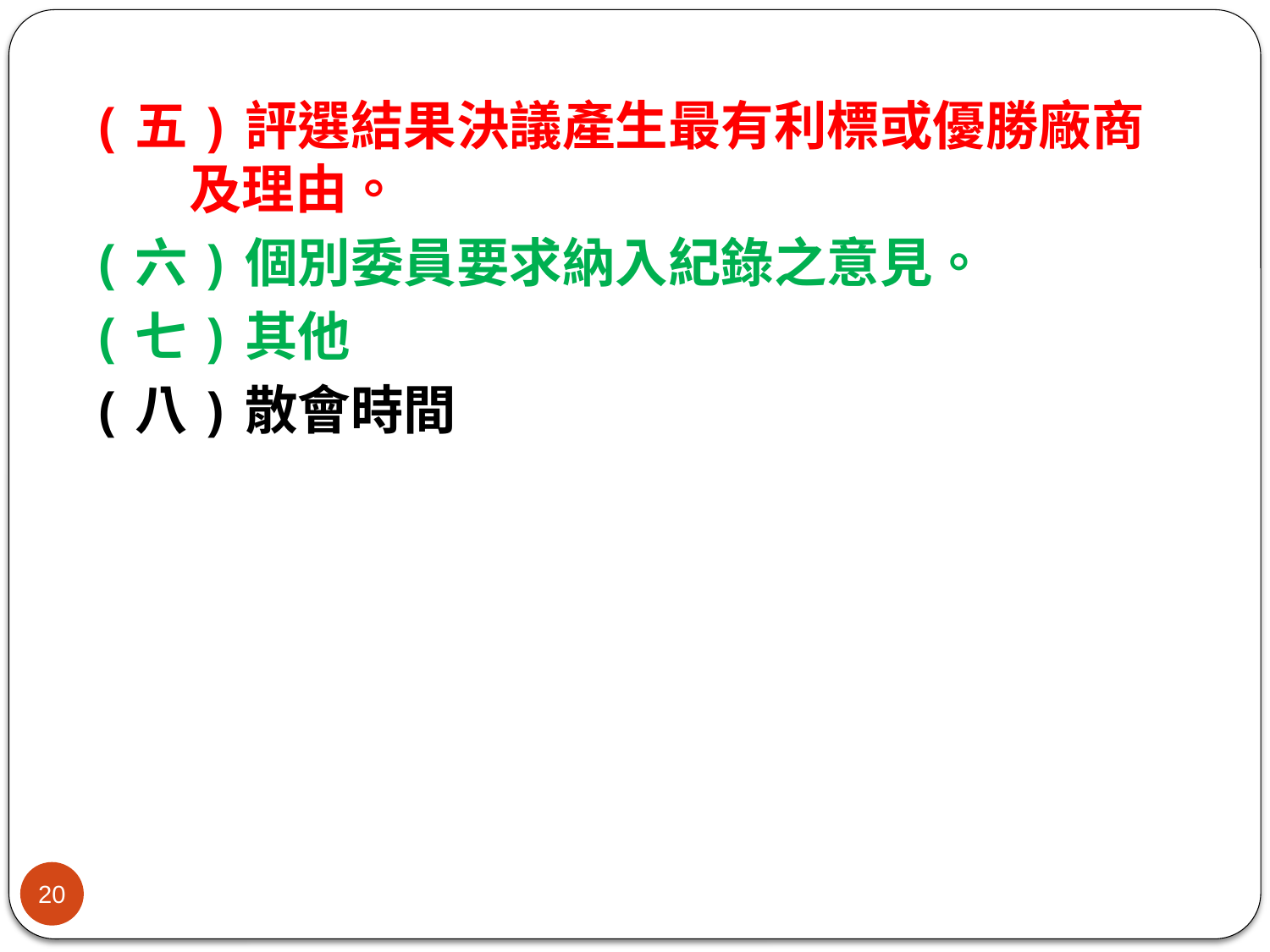

(五)評選結果決議產生最有利標或優勝廠商及理由。
(六)個別委員要求納入紀錄之意見。
(七)其他
(八)散會時間

20